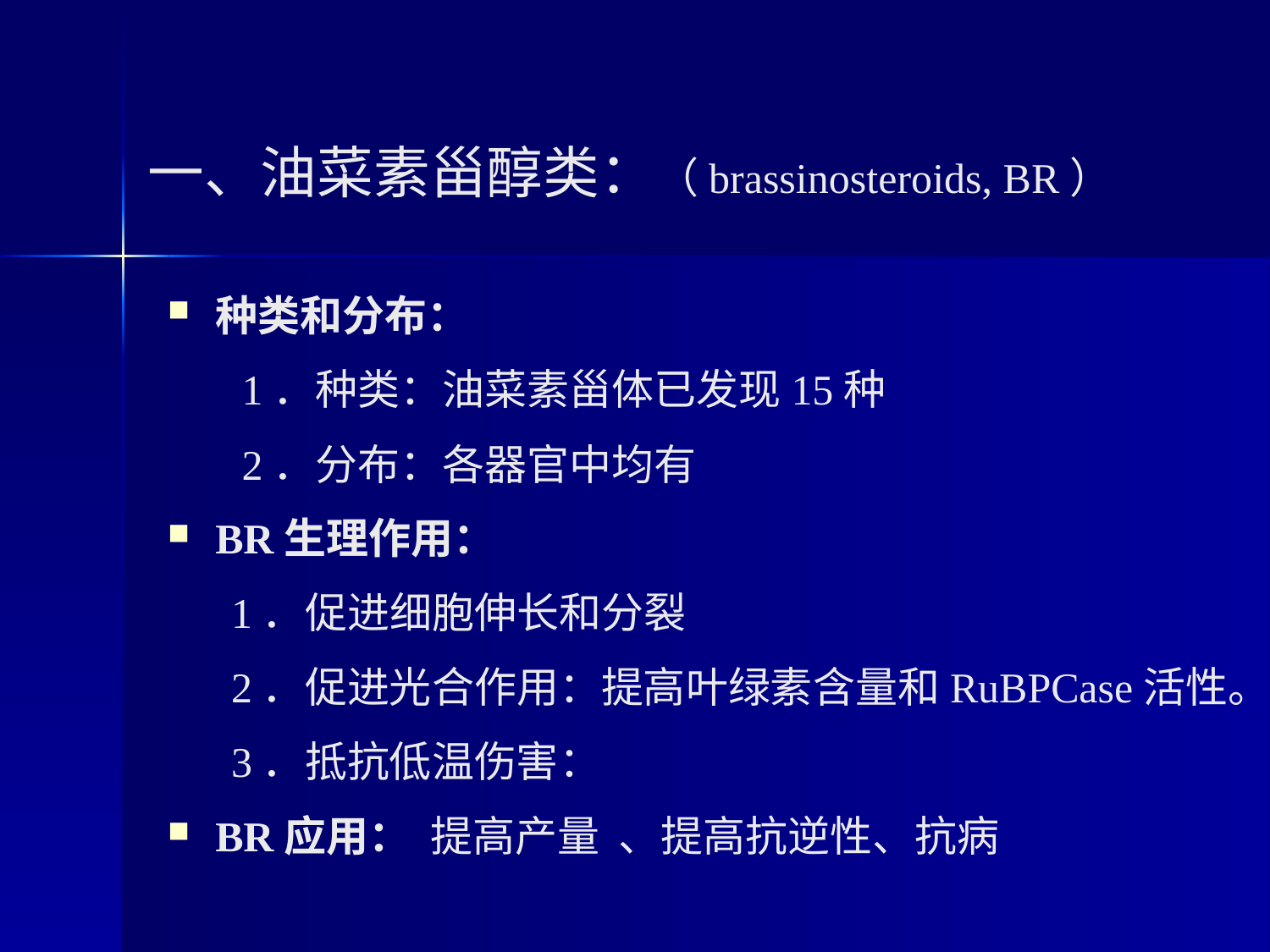

# 一、油菜素甾醇类：（brassinosteroids, BR）
种类和分布：
       1．种类：油菜素甾体已发现15种
       2．分布：各器官中均有
BR生理作用：
      1．促进细胞伸长和分裂
      2．促进光合作用：提高叶绿素含量和RuBPCase活性。
      3．抵抗低温伤害：
BR应用：  提高产量  、提高抗逆性、抗病